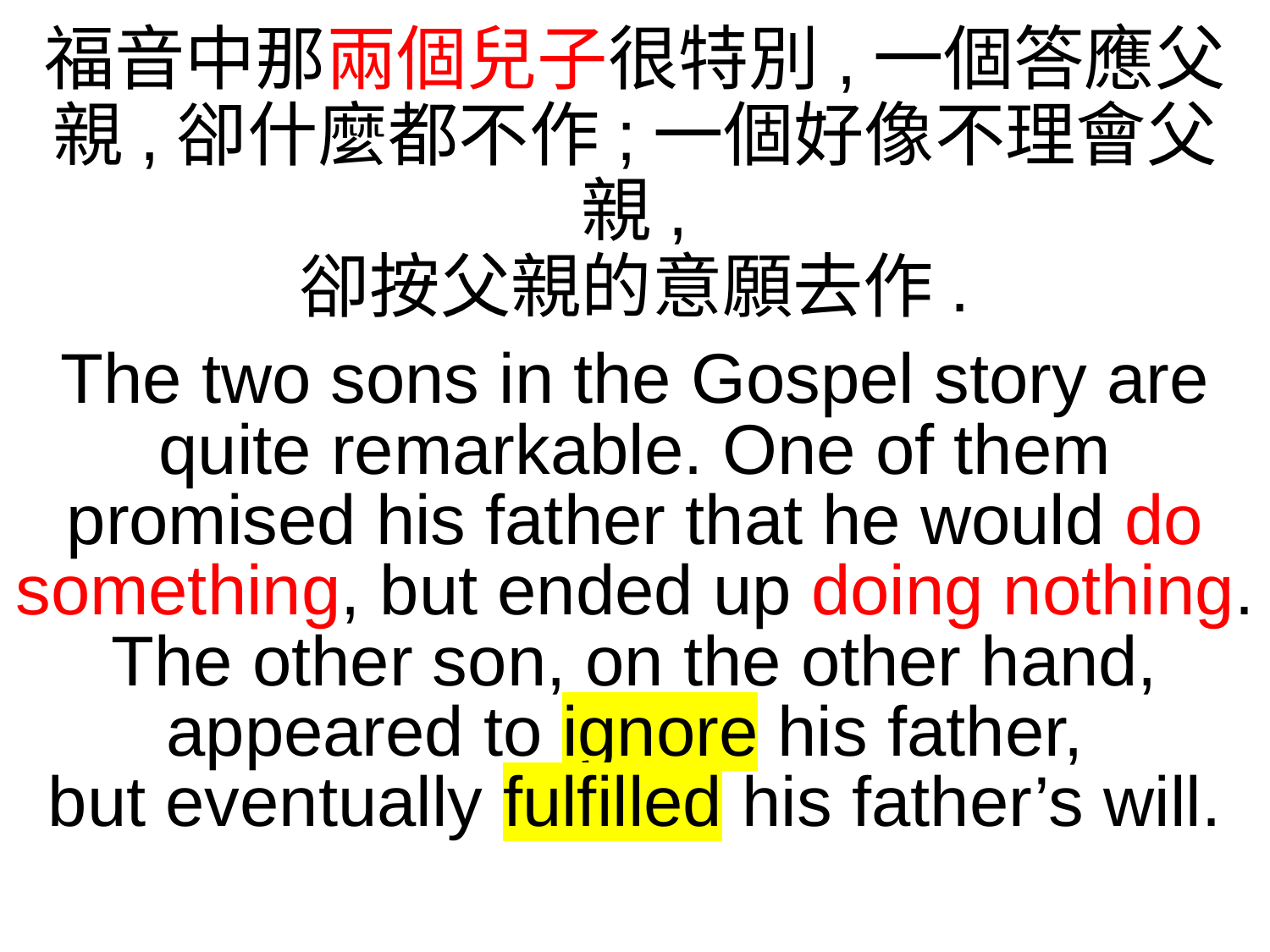

福音中那兩個兒子很特別,一個答應父親,卻什麼都不作;一個好像不理會父親,
卻按父親的意願去作.
The two sons in the Gospel story are quite remarkable. One of them promised his father that he would do something, but ended up doing nothing. The other son, on the other hand, appeared to ignore his father,
but eventually fulfilled his father’s will.